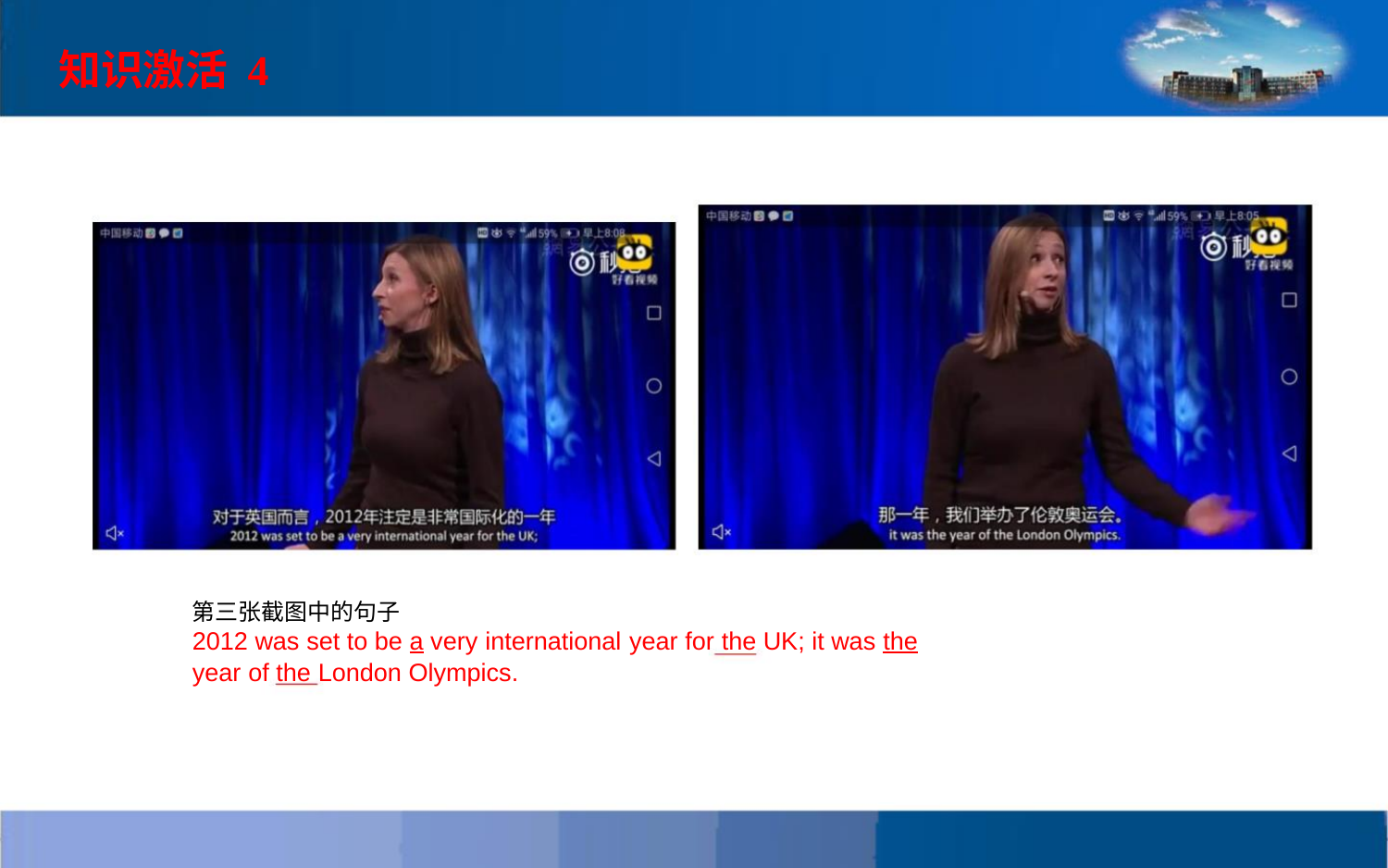

知识激活 4
第三张截图中的句子
2012 was set to be a very international year for the UK; it was the
year of the London Olympics.